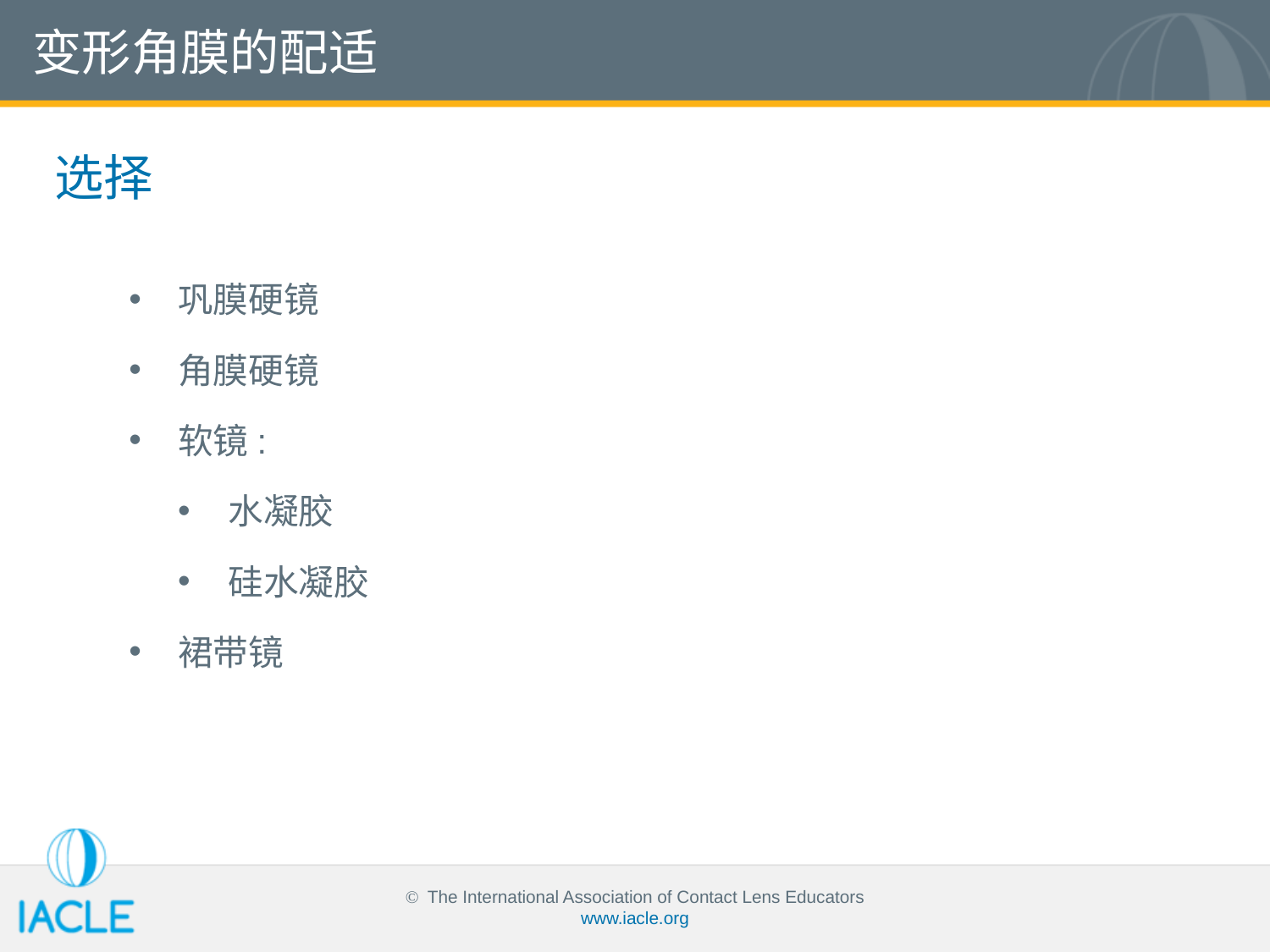

变形角膜的配适
选择
巩膜硬镜
角膜硬镜
软镜:
水凝胶
硅水凝胶
裙带镜